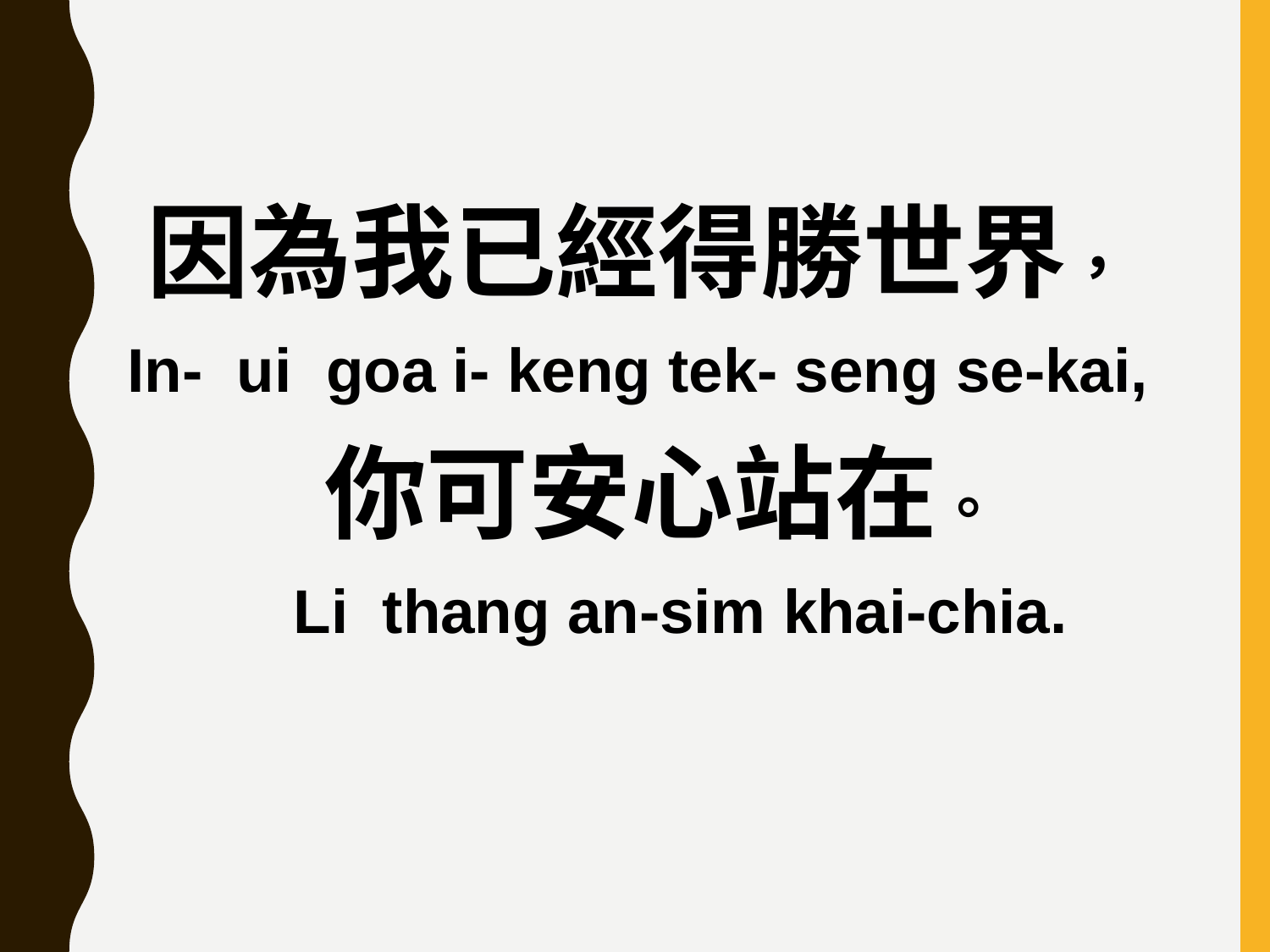

因為我已經得勝世界，
In-  ui  goa i- keng tek- seng se-kai,
 你可安心站在。
     Li  thang an-sim khai-chia.